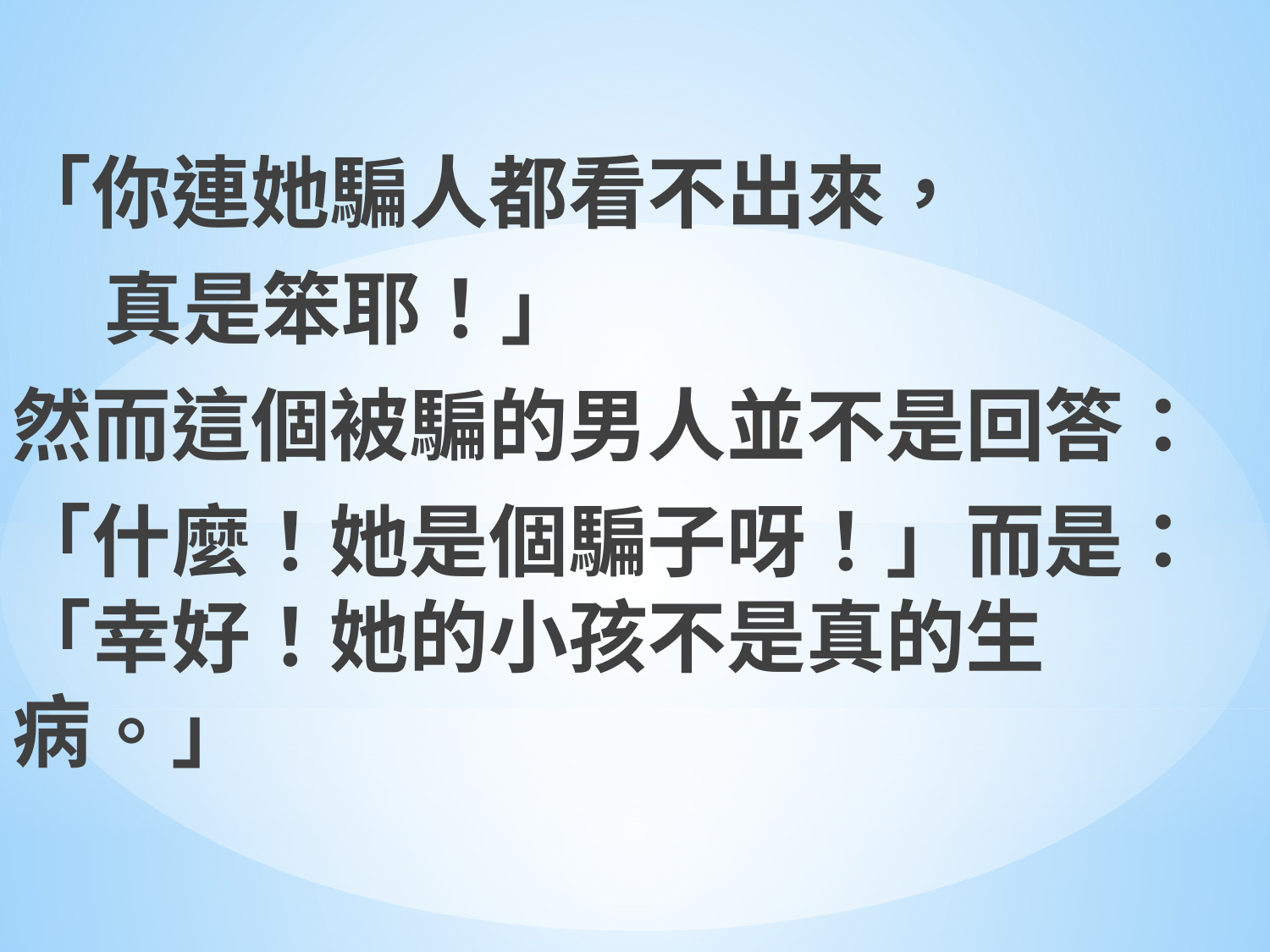

#
「你連她騙人都看不出來，
    真是笨耶！」
然而這個被騙的男人並不是回答：
「什麼！她是個騙子呀！」而是：「幸好！她的小孩不是真的生病。」